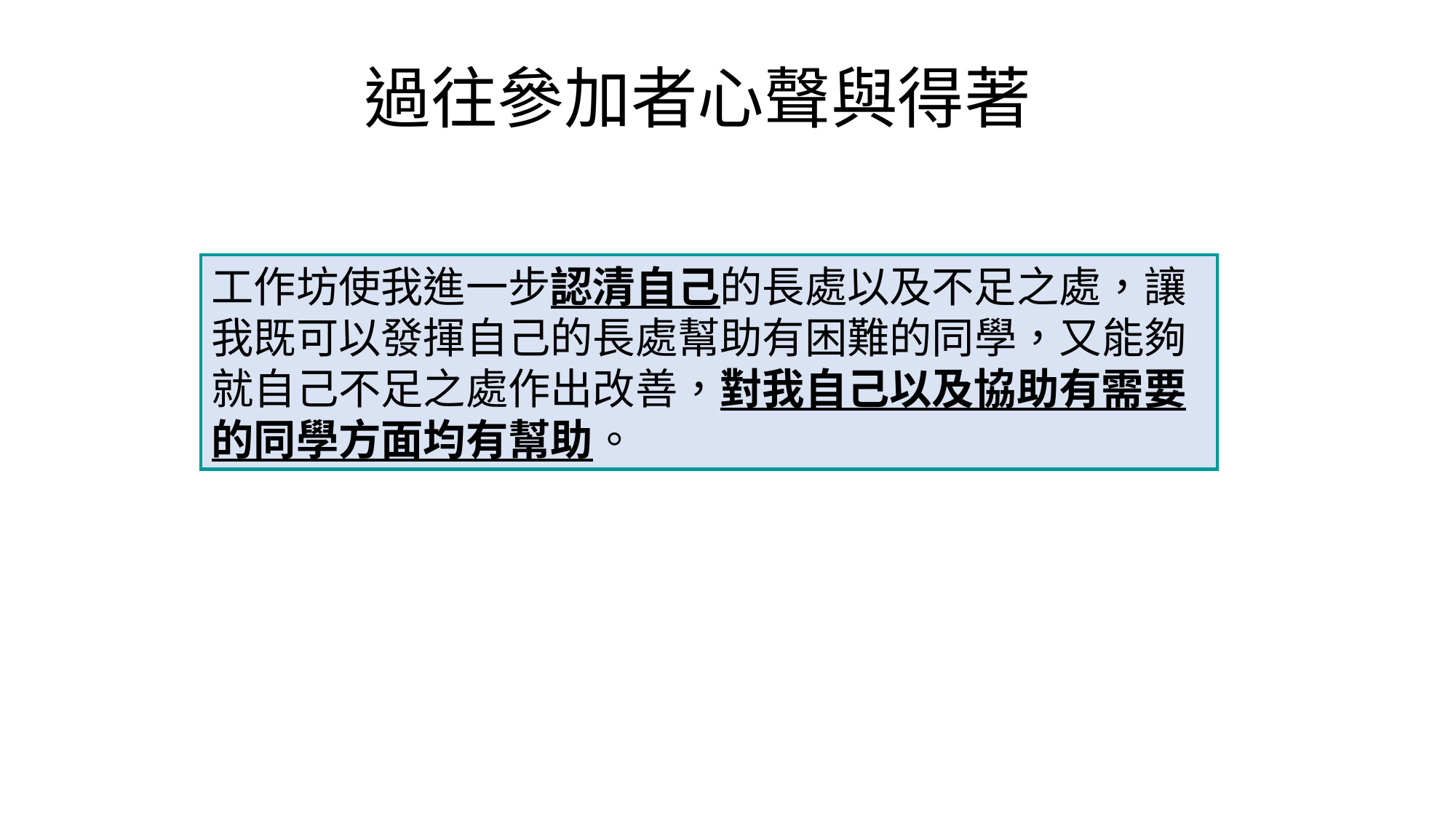

# 過往參加者心聲與得著
工作坊使我進一步認清自己的長處以及不足之處，讓我既可以發揮自己的長處幫助有困難的同學，又能夠就自己不足之處作出改善，對我自己以及協助有需要的同學方面均有幫助。